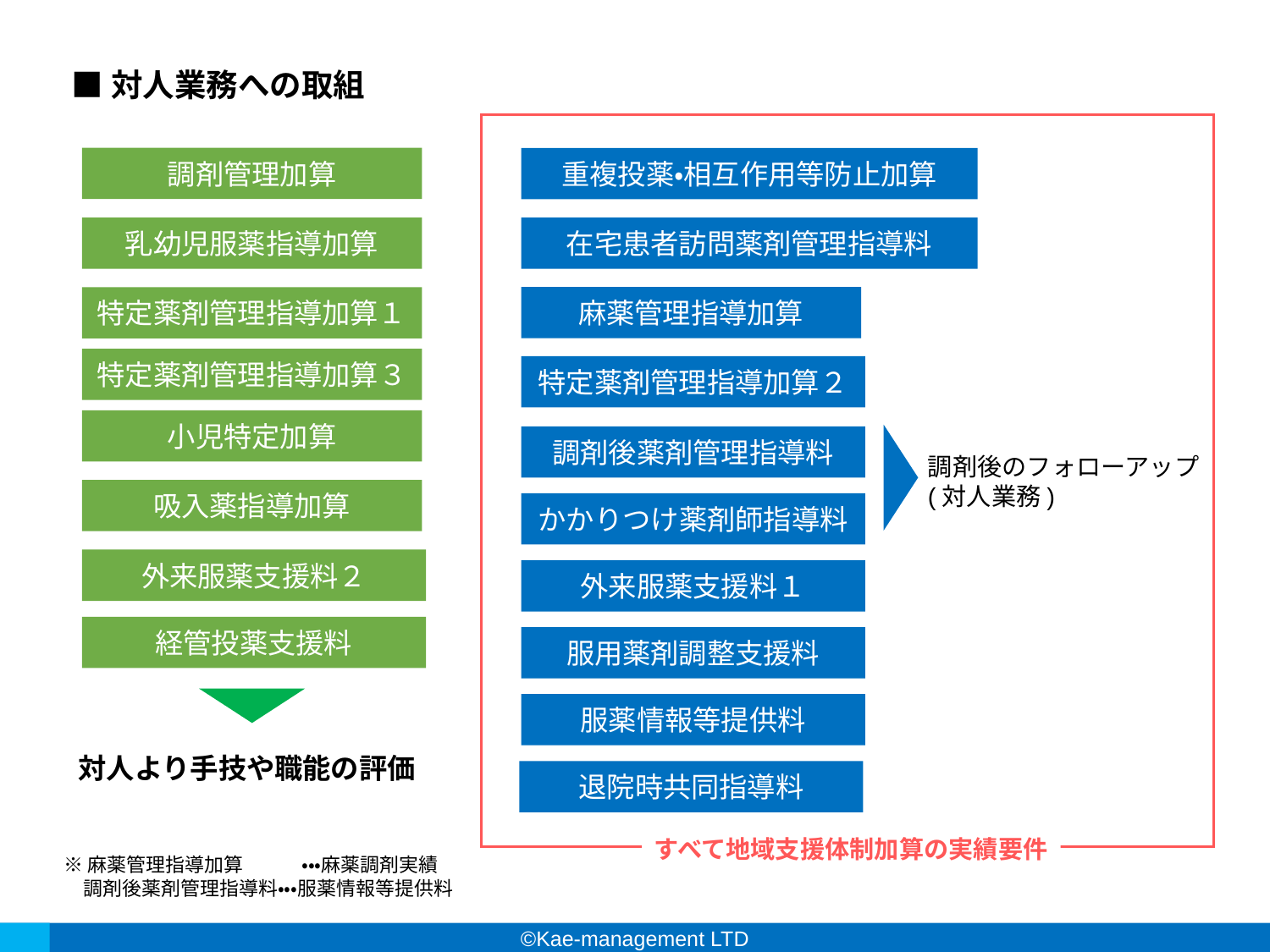

■対人業務への取組

調剤管理加算
重複投薬・相互作用等防止加算
在宅患者訪問薬剤管理指導料
乳幼児服薬指導加算
麻薬管理指導加算
特定薬剤管理指導加算１
特定薬剤管理指導加算３
特定薬剤管理指導加算２
小児特定加算
調剤後薬剤管理指導料
調剤後のフォローアップ
(対人業務)

吸入薬指導加算
かかりつけ薬剤師指導料
外来服薬支援料２
外来服薬支援料１
経管投薬支援料
服用薬剤調整支援料

服薬情報等提供料
対人より手技や職能の評価
退院時共同指導料
すべて地域支援体制加算の実績要件
※麻薬管理指導加算　　　・・・麻薬調剤実績
　調剤後薬剤管理指導料・・・服薬情報等提供料